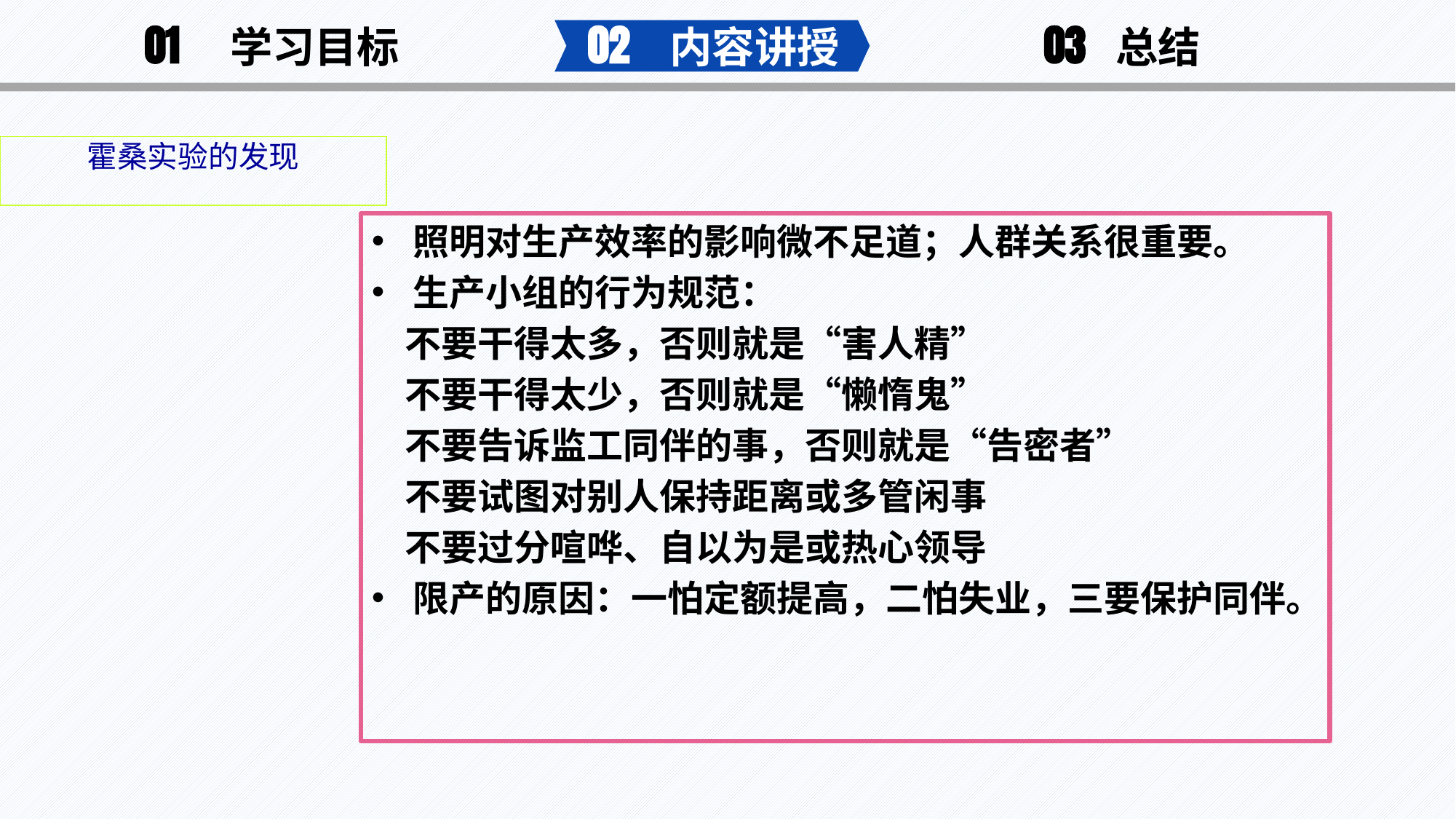

02   内容讲授
03  总结
01    学习目标

霍桑实验的发现
照明对生产效率的影响微不足道；人群关系很重要。
生产小组的行为规范：
   不要干得太多，否则就是“害人精”
   不要干得太少，否则就是“懒惰鬼”
   不要告诉监工同伴的事，否则就是“告密者”
   不要试图对别人保持距离或多管闲事
   不要过分喧哗、自以为是或热心领导
限产的原因：一怕定额提高，二怕失业，三要保护同伴。